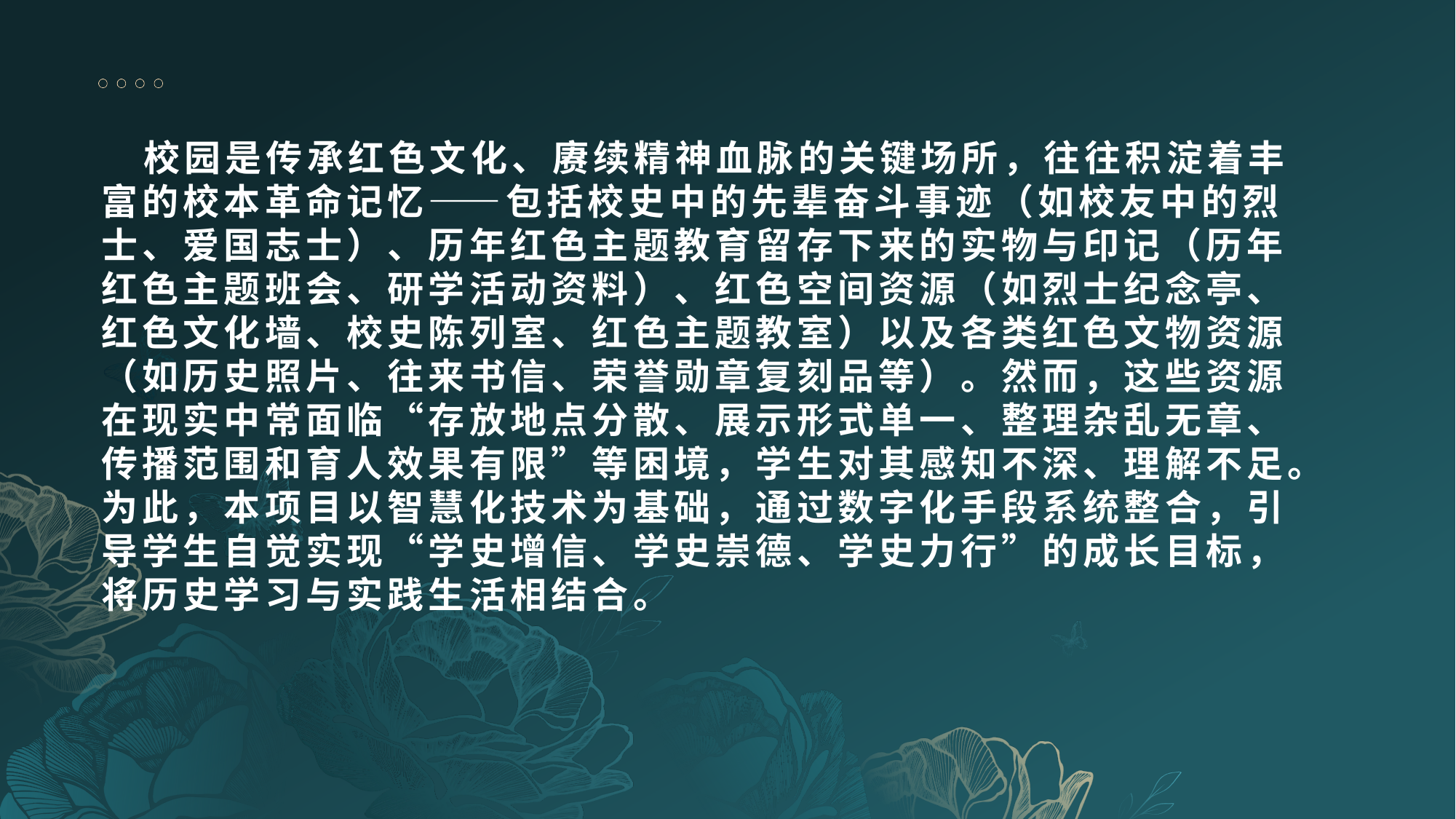

校园是传承红色文化、赓续精神血脉的关键场所，往往积淀着丰富的校本革命记忆——包括校史中的先辈奋斗事迹（如校友中的烈士、爱国志士）、历年红色主题教育留存下来的实物与印记（历年红色主题班会、研学活动资料）、红色空间资源（如烈士纪念亭、红色文化墙、校史陈列室、红色主题教室）以及各类红色文物资源（如历史照片、往来书信、荣誉勋章复刻品等）。然而，这些资源在现实中常面临“存放地点分散、展示形式单一、整理杂乱无章、传播范围和育人效果有限”等困境，学生对其感知不深、理解不足。为此，本项目以智慧化技术为基础，通过数字化手段系统整合，引导学生自觉实现“学史增信、学史崇德、学史力行”的成长目标，将历史学习与实践生活相结合。